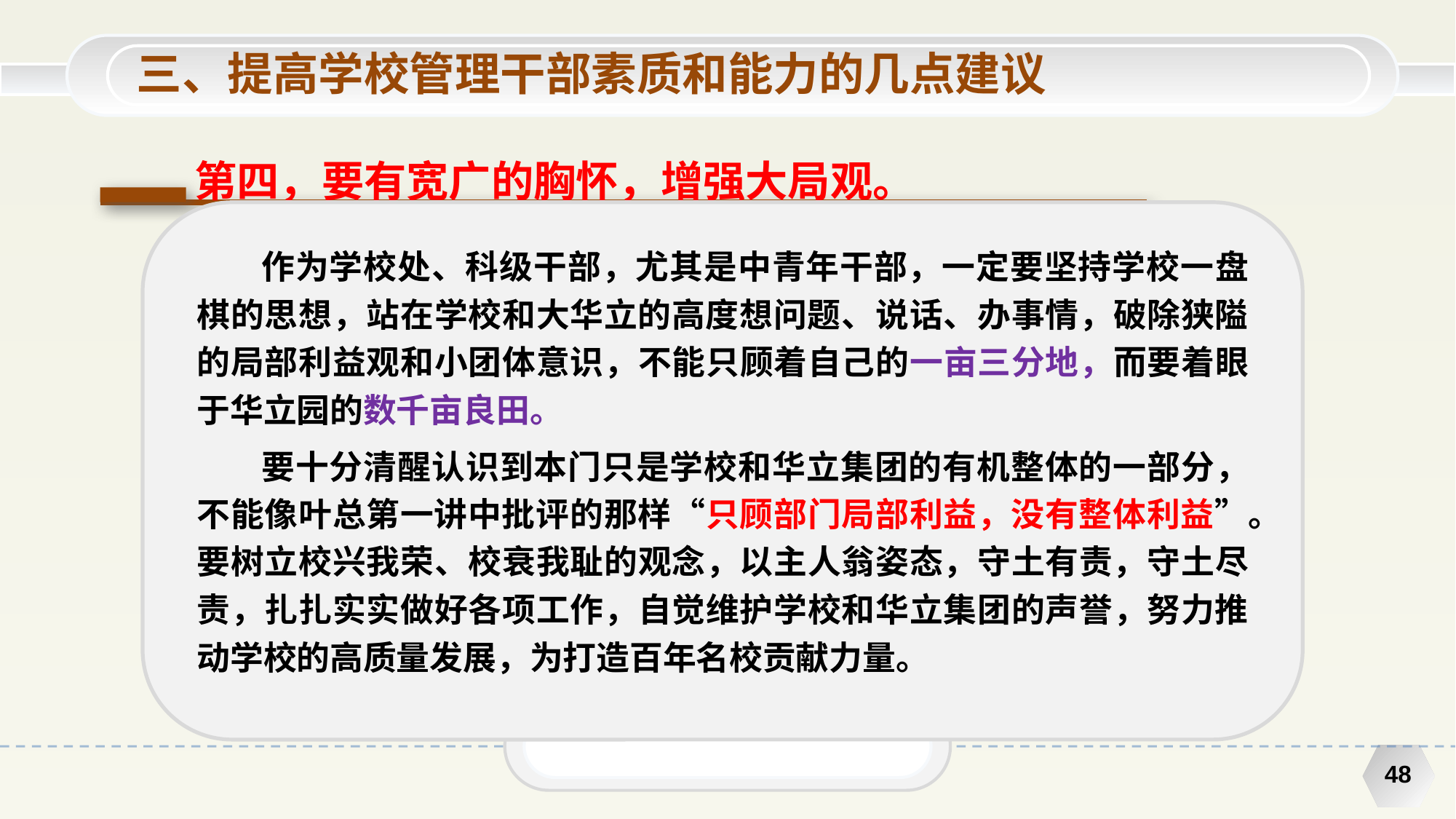

三、提高学校管理干部素质和能力的几点建议
第四，要有宽广的胸怀，增强大局观。

作为学校处、科级干部，尤其是中青年干部，一定要坚持学校一盘棋的思想，站在学校和大华立的高度想问题、说话、办事情，破除狭隘的局部利益观和小团体意识，不能只顾着自己的一亩三分地，而要着眼于华立园的数千亩良田。
要十分清醒认识到本门只是学校和华立集团的有机整体的一部分，不能像叶总第一讲中批评的那样“只顾部门局部利益，没有整体利益”。要树立校兴我荣、校衰我耻的观念，以主人翁姿态，守土有责，守土尽责，扎扎实实做好各项工作，自觉维护学校和华立集团的声誉，努力推动学校的高质量发展，为打造百年名校贡献力量。